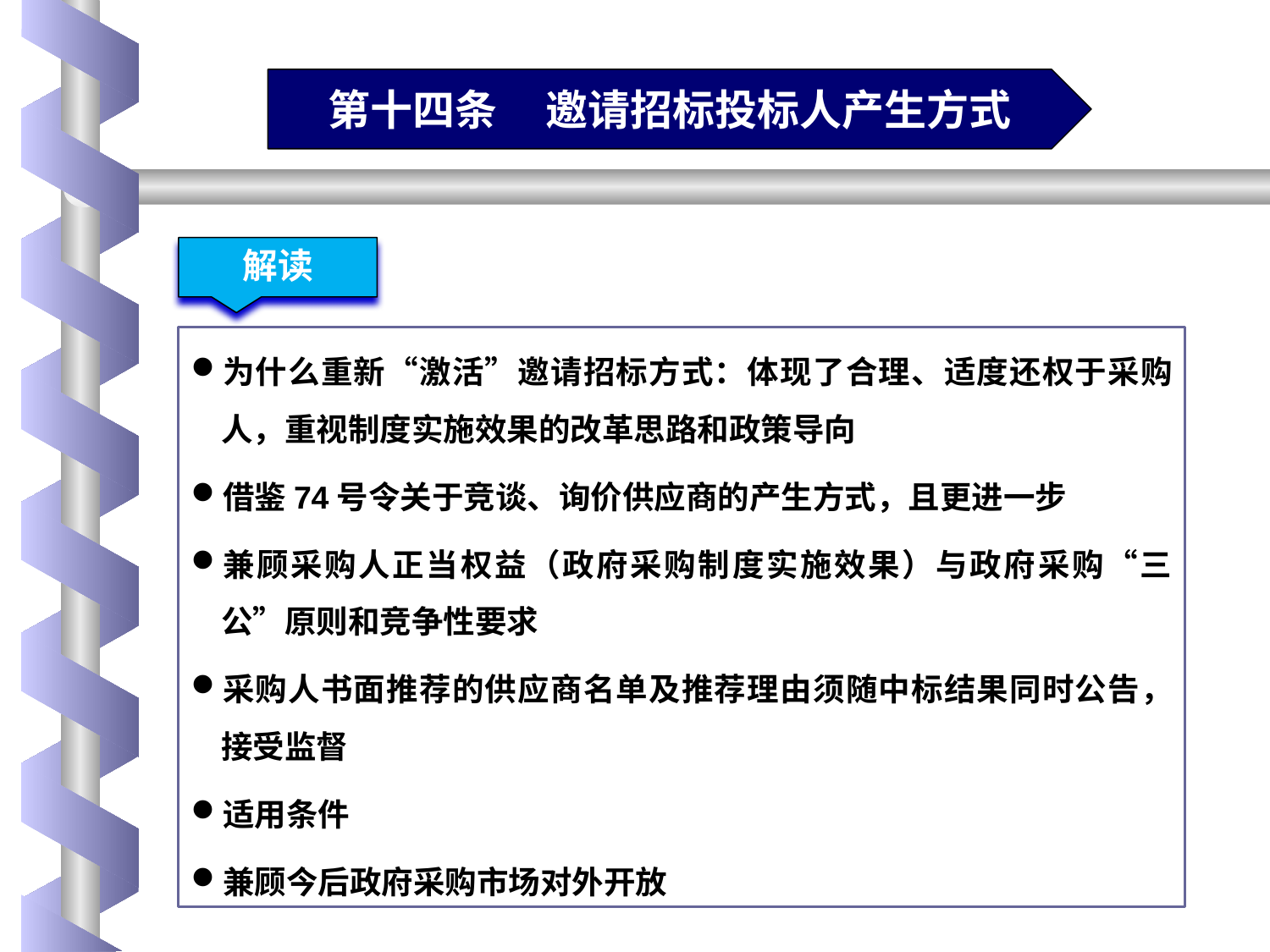

第十四条     邀请招标投标人产生方式
解读
为什么重新“激活”邀请招标方式：体现了合理、适度还权于采购人，重视制度实施效果的改革思路和政策导向
借鉴74号令关于竞谈、询价供应商的产生方式，且更进一步
兼顾采购人正当权益（政府采购制度实施效果）与政府采购“三公”原则和竞争性要求
采购人书面推荐的供应商名单及推荐理由须随中标结果同时公告，接受监督
适用条件
兼顾今后政府采购市场对外开放